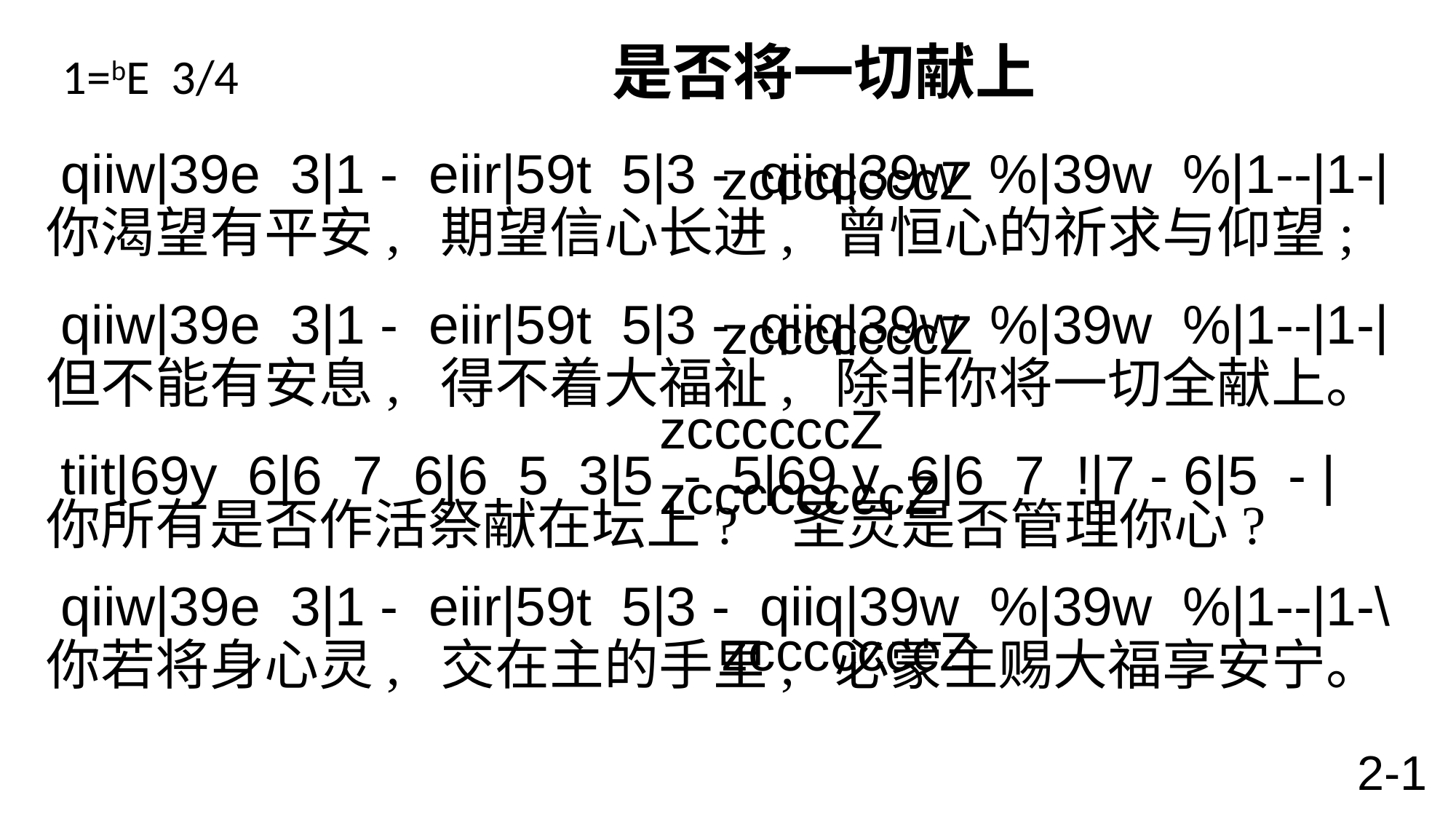

# 1=bE  3/4                                 是否将一切献上
                                     zcccccccZ
qiiw|39e  3|1 -  eiir|59t  5|3 -  qiiq|39w  %|39w  %|1--|1-|
你渴望有平安,  期望信心长进,  曾恒心的祈求与仰望;
 qiiw|39e  3|1 -  eiir|59t  5|3 -  qiiq|39w  %|39w  %|1--|1-|
但不能有安息,  得不着大福祉,  除非你将一切全献上。
 tiit|69y  6|6  7  6|6  5  3|5  -  5|69 y  6|6  7  !|7 - 6|5  - |
你所有是否作活祭献在坛上?   圣灵是否管理你心?
 qiiw|39e  3|1 -  eiir|59t  5|3 -  qiiq|39w  %|39w  %|1--|1-\
你若将身心灵,  交在主的手里,  必蒙主赐大福享安宁。
                                     zcccccccZ
zccccccZ                           zccccccccZ

                                     zcccccccZ
2-1